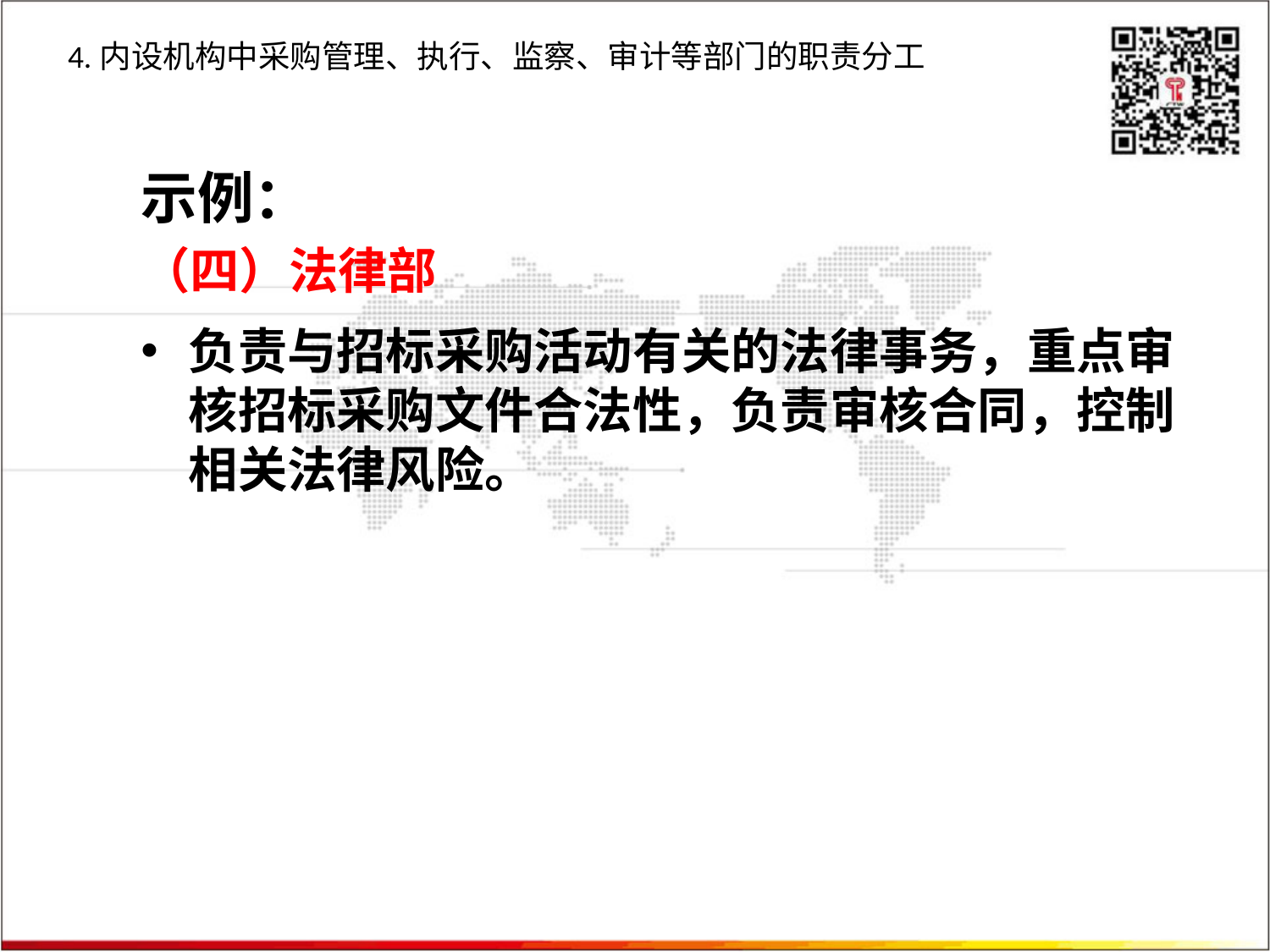

4.内设机构中采购管理、执行、监察、审计等部门的职责分工投标争议的解决
示例：
（四）法律部
负责与招标采购活动有关的法律事务，重点审核招标采购文件合法性，负责审核合同，控制相关法律风险。